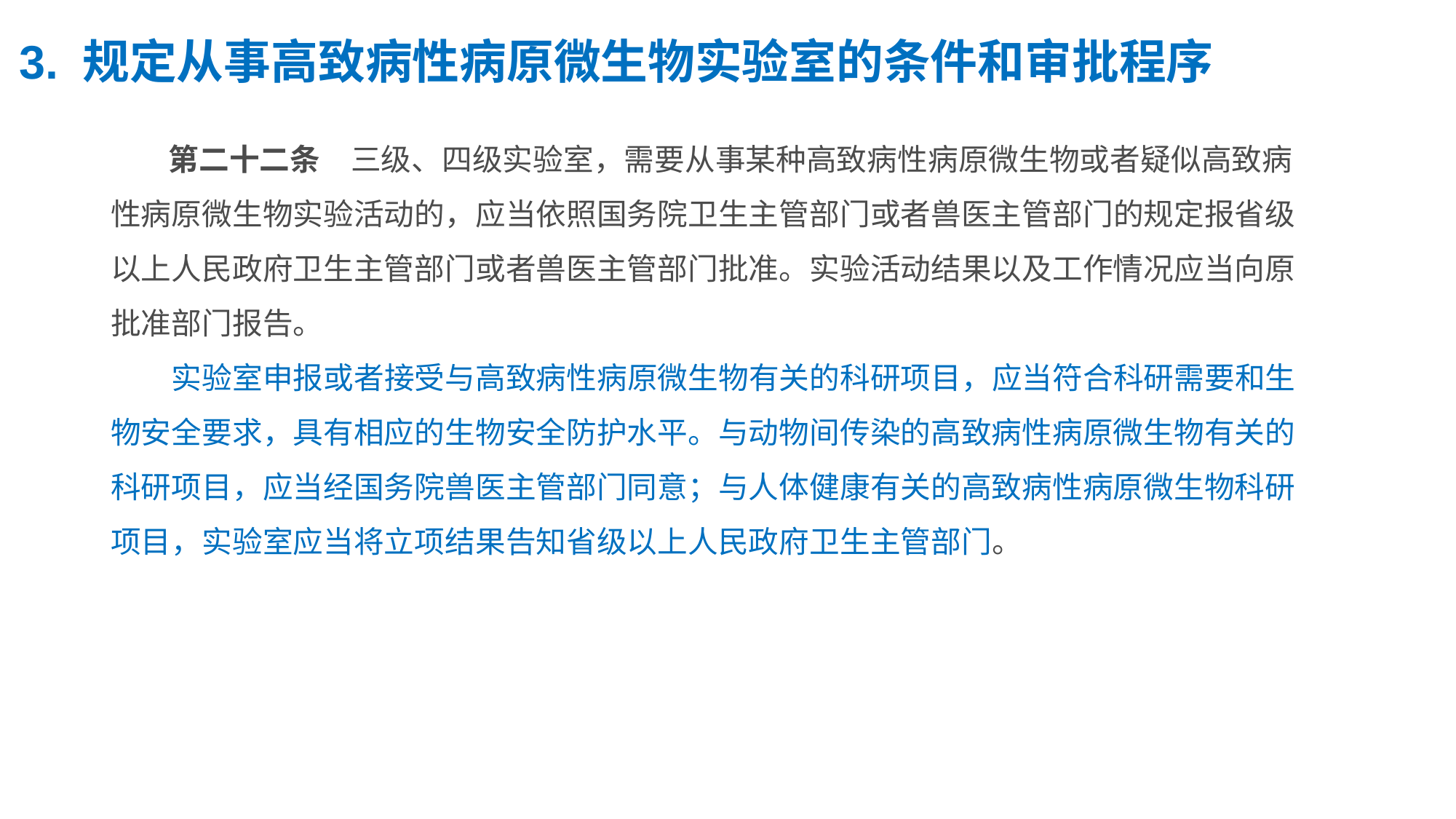

# 3. 规定从事高致病性病原微生物实验室的条件和审批程序
　　第二十二条　三级、四级实验室，需要从事某种高致病性病原微生物或者疑似高致病性病原微生物实验活动的，应当依照国务院卫生主管部门或者兽医主管部门的规定报省级以上人民政府卫生主管部门或者兽医主管部门批准。实验活动结果以及工作情况应当向原批准部门报告。
　　实验室申报或者接受与高致病性病原微生物有关的科研项目，应当符合科研需要和生物安全要求，具有相应的生物安全防护水平。与动物间传染的高致病性病原微生物有关的科研项目，应当经国务院兽医主管部门同意；与人体健康有关的高致病性病原微生物科研项目，实验室应当将立项结果告知省级以上人民政府卫生主管部门。